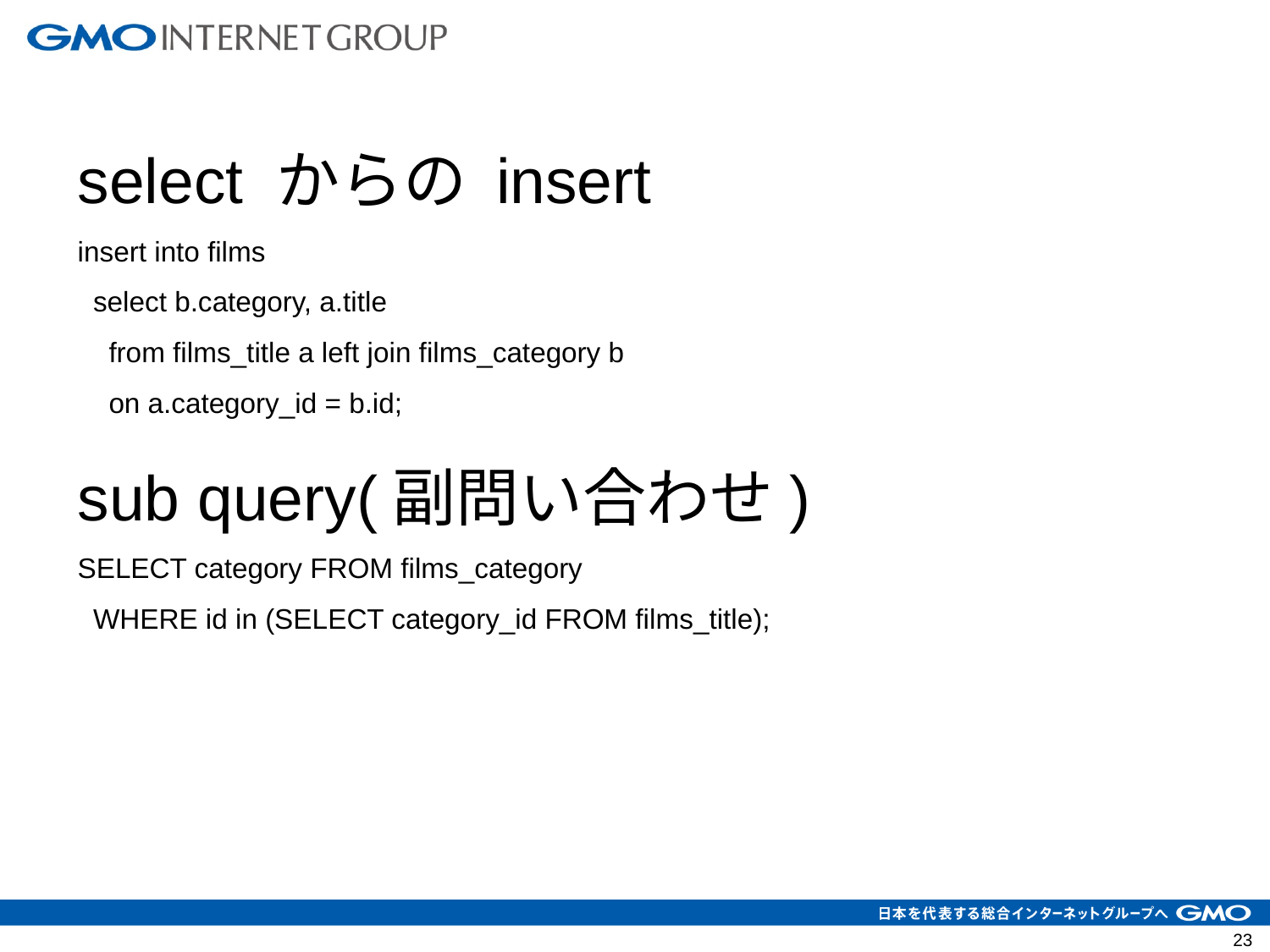

select からの insert
insert into films
  select b.category, a.title
    from films_title a left join films_category b
    on a.category_id = b.id;
sub query(副問い合わせ)
SELECT category FROM films_category
  WHERE id in (SELECT category_id FROM films_title);